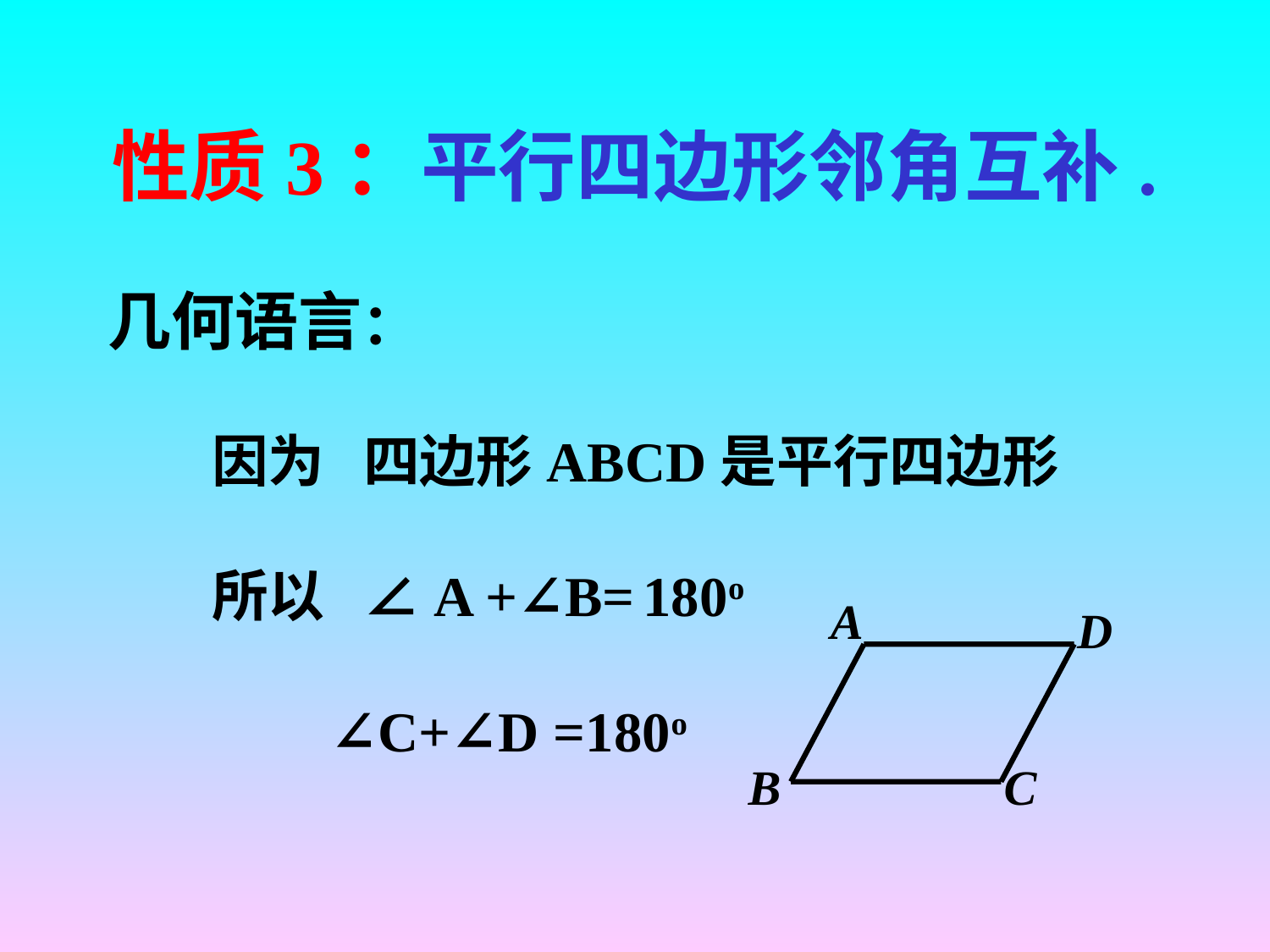

# 性质3：平行四边形邻角互补.
几何语言：

       因为   四边形ABCD是平行四边形

       所以   ∠A +∠B= 180o

                           ∠C+∠D =180o

A
D
B
C